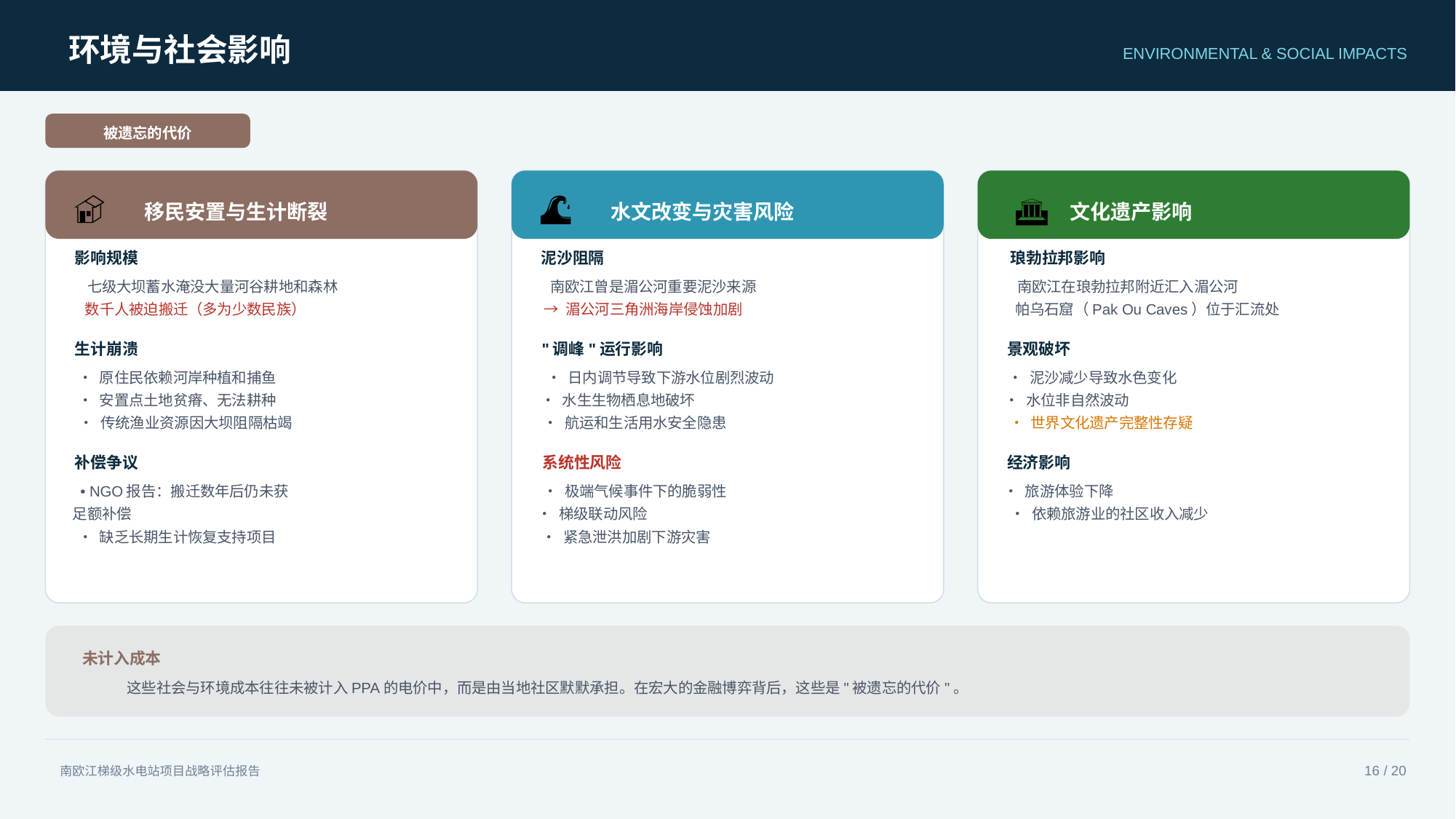

环境与社会影响
ENVIRONMENTAL & SOCIAL IMPACTS

被遗忘的代价

🏠
移民安置与生计断裂
影响规模
七级大坝蓄水淹没大量河谷耕地和森林
数千人被迫搬迁（多为少数民族）
生计崩溃
• 原住民依赖河岸种植和捕鱼
• 安置点土地贫瘠、无法耕种
• 传统渔业资源因大坝阻隔枯竭
补偿争议
• NGO报告：搬迁数年后仍未获
足额补偿
• 缺乏长期生计恢复支持项目

🌊
水文改变与灾害风险
泥沙阻隔
南欧江曾是湄公河重要泥沙来源
→ 湄公河三角洲海岸侵蚀加剧
"调峰"运行影响
• 日内调节导致下游水位剧烈波动
• 水生生物栖息地破坏
• 航运和生活用水安全隐患
系统性风险
• 极端气候事件下的脆弱性
• 梯级联动风险
• 紧急泄洪加剧下游灾害

🏛️
文化遗产影响
琅勃拉邦影响
南欧江在琅勃拉邦附近汇入湄公河
帕乌石窟（Pak Ou Caves）位于汇流处
景观破坏
• 泥沙减少导致水色变化
• 水位非自然波动
• 世界文化遗产完整性存疑
经济影响
• 旅游体验下降
• 依赖旅游业的社区收入减少

未计入成本
这些社会与环境成本往往未被计入PPA的电价中，而是由当地社区默默承担。在宏大的金融博弈背后，这些是"被遗忘的代价"。

16 / 20
南欧江梯级水电站项目战略评估报告